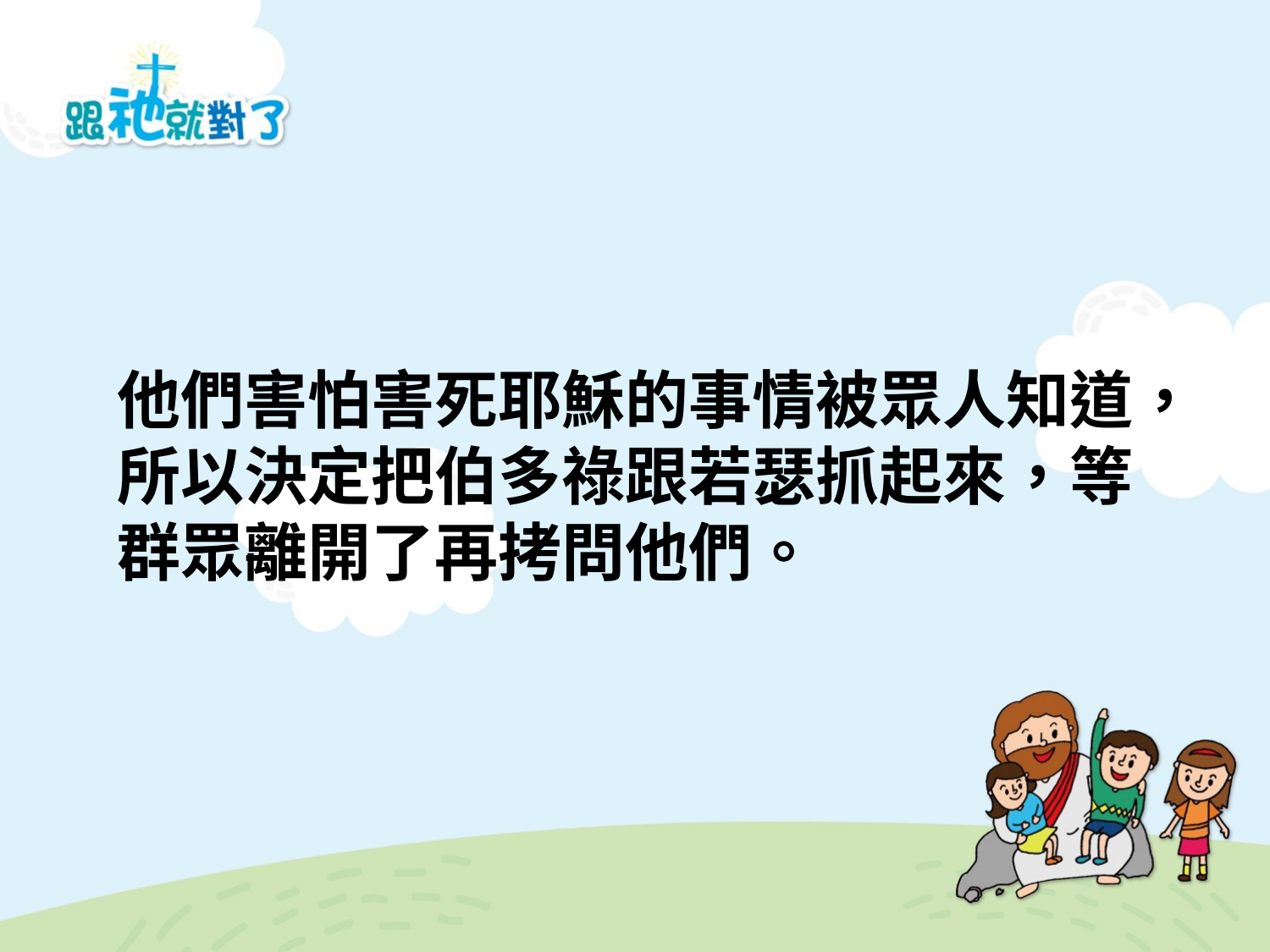

他們害怕害死耶穌的事情被眾人知道，所以決定把伯多祿跟若瑟抓起來，等群眾離開了再拷問他們。